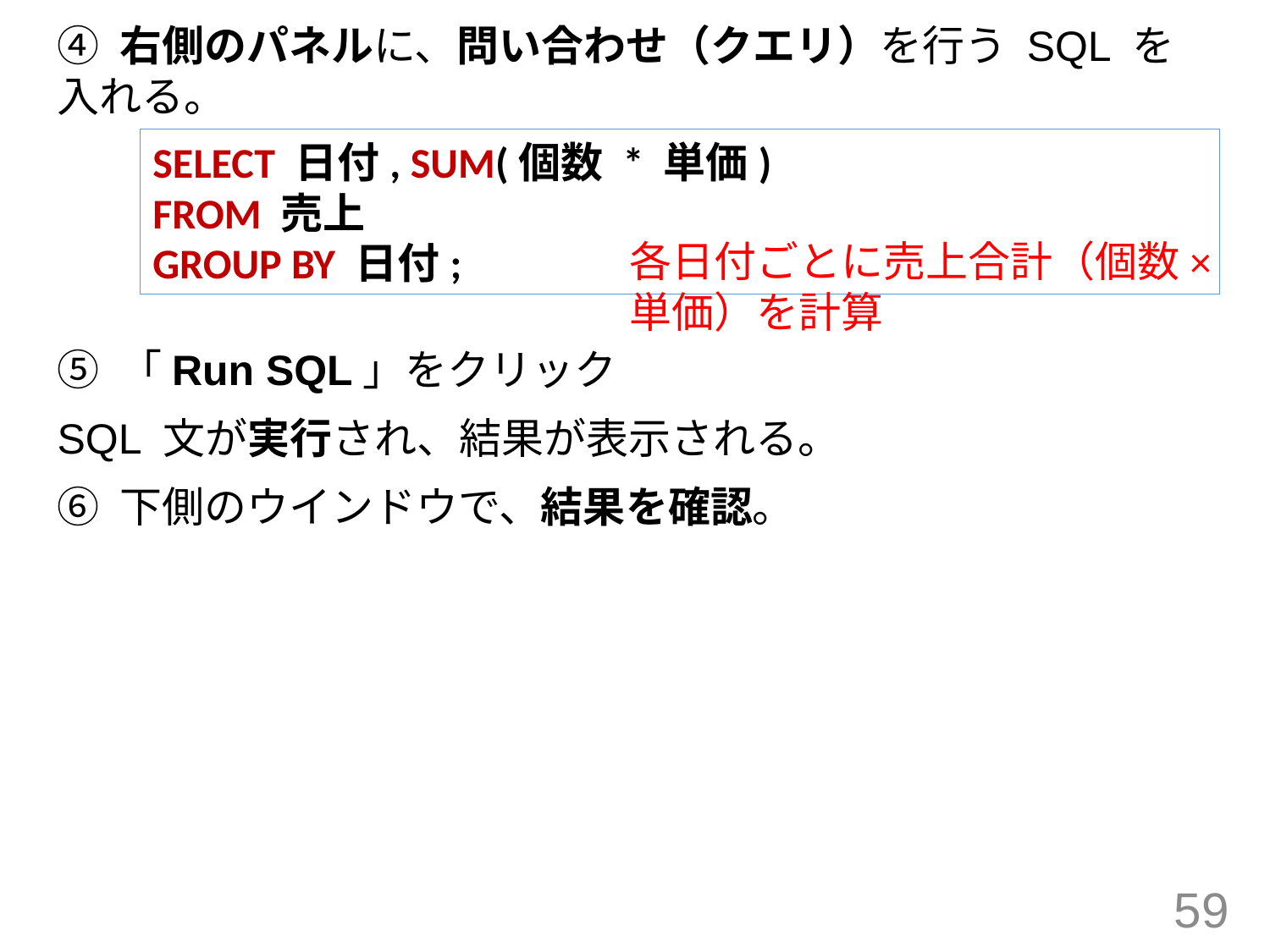

④ 右側のパネルに、問い合わせ（クエリ）を行う SQL を入れる。

⑤ 「Run SQL」をクリック
SQL 文が実行され、結果が表示される。
⑥ 下側のウインドウで、結果を確認。

SELECT 日付, SUM(個数 * 単価)
FROM 売上
GROUP BY 日付;
各日付ごとに売上合計（個数×単価）を計算
59